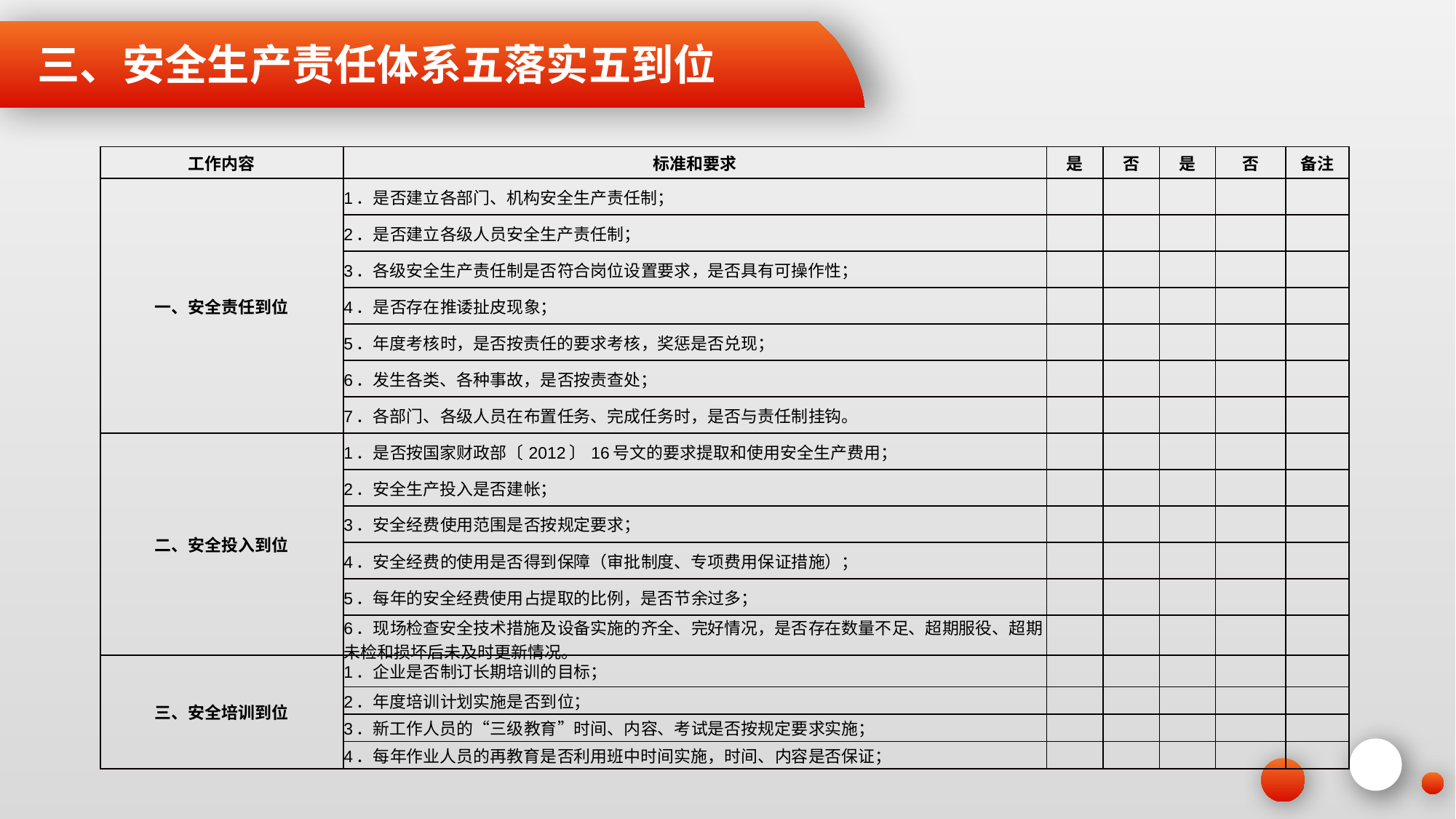

三、安全生产责任体系五落实五到位
| 工作内容 | 标准和要求 | 是 | 否 | 是 | 否 | 备注 |
| --- | --- | --- | --- | --- | --- | --- |
| 一、安全责任到位 | 1．是否建立各部门、机构安全生产责任制； |  |  |  |  |  |
|  | 2．是否建立各级人员安全生产责任制； |  |  |  |  |  |
|  | 3．各级安全生产责任制是否符合岗位设置要求，是否具有可操作性； |  |  |  |  |  |
|  | 4．是否存在推诿扯皮现象； |  |  |  |  |  |
|  | 5．年度考核时，是否按责任的要求考核，奖惩是否兑现； |  |  |  |  |  |
|  | 6．发生各类、各种事故，是否按责查处； |  |  |  |  |  |
|  | 7．各部门、各级人员在布置任务、完成任务时，是否与责任制挂钩。 |  |  |  |  |  |
| 二、安全投入到位 | 1．是否按国家财政部〔2012〕16号文的要求提取和使用安全生产费用； |  |  |  |  |  |
|  | 2．安全生产投入是否建帐； |  |  |  |  |  |
|  | 3．安全经费使用范围是否按规定要求； |  |  |  |  |  |
|  | 4．安全经费的使用是否得到保障（审批制度、专项费用保证措施）； |  |  |  |  |  |
|  | 5．每年的安全经费使用占提取的比例，是否节余过多； |  |  |  |  |  |
|  | 6．现场检查安全技术措施及设备实施的齐全、完好情况，是否存在数量不足、超期服役、超期未检和损坏后未及时更新情况。 |  |  |  |  |  |
| 三、安全培训到位 | 1．企业是否制订长期培训的目标； |  |  |  |  |  |
|  | 2．年度培训计划实施是否到位； |  |  |  |  |  |
|  | 3．新工作人员的“三级教育”时间、内容、考试是否按规定要求实施； |  |  |  |  |  |
|  | 4．每年作业人员的再教育是否利用班中时间实施，时间、内容是否保证； |  |  |  |  |  |